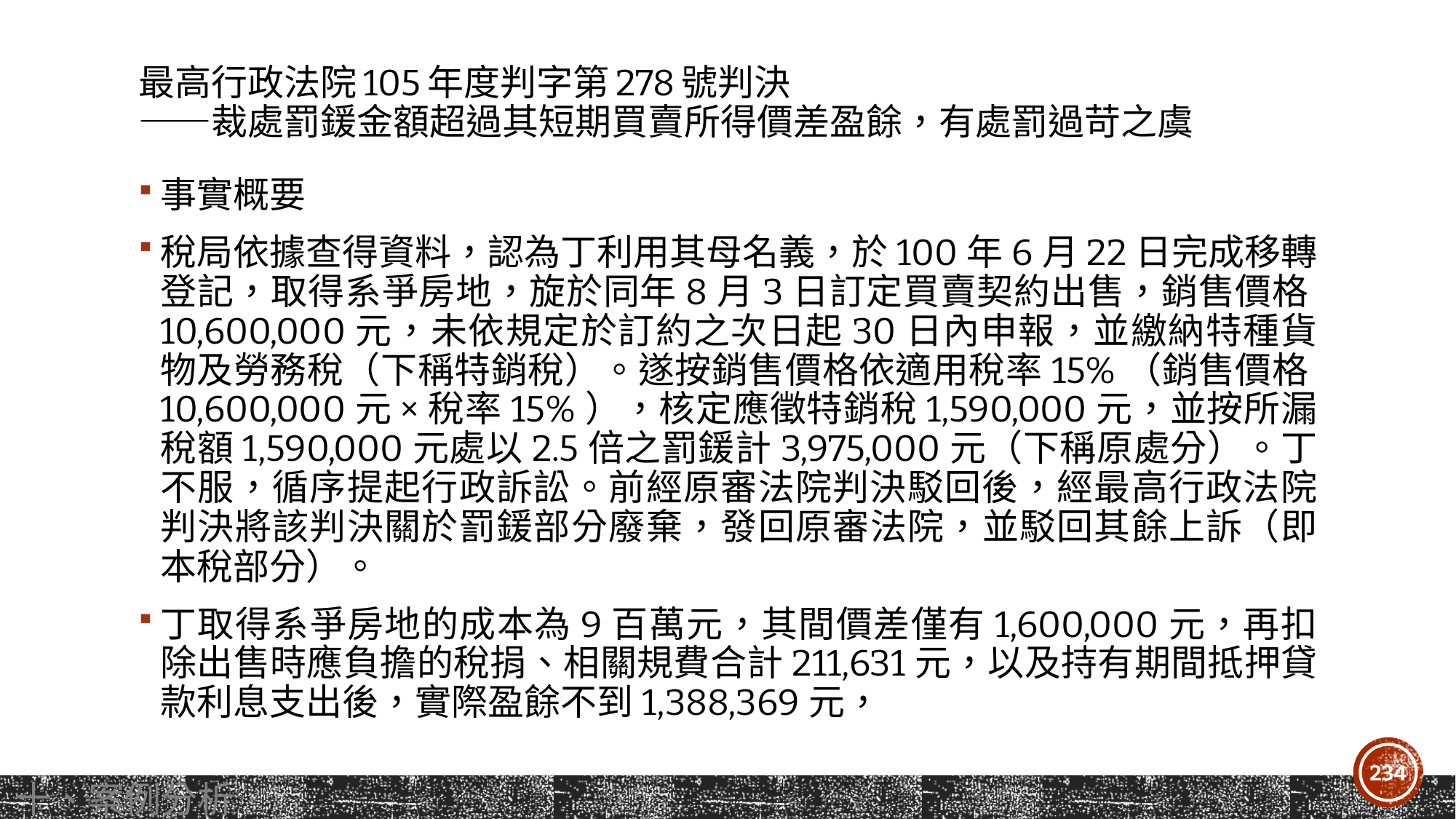

# 最高行政法院105年度判字第278號判決 ——裁處罰鍰金額超過其短期買賣所得價差盈餘，有處罰過苛之虞
事實概要
稅局依據查得資料，認為丁利用其母名義，於100年6月22日完成移轉登記，取得系爭房地，旋於同年8月3日訂定買賣契約出售，銷售價格10,600,000元，未依規定於訂約之次日起30日內申報，並繳納特種貨物及勞務稅（下稱特銷稅）。遂按銷售價格依適用稅率15%（銷售價格10,600,000元×稅率15%），核定應徵特銷稅1,590,000元，並按所漏稅額1,590,000元處以2.5倍之罰鍰計3,975,000元（下稱原處分）。丁不服，循序提起行政訴訟。前經原審法院判決駁回後，經最高行政法院判決將該判決關於罰鍰部分廢棄，發回原審法院，並駁回其餘上訴（即本稅部分）。
丁取得系爭房地的成本為9百萬元，其間價差僅有1,600,000元，再扣除出售時應負擔的稅捐、相關規費合計211,631元，以及持有期間抵押貸款利息支出後，實際盈餘不到1,388,369元，
234